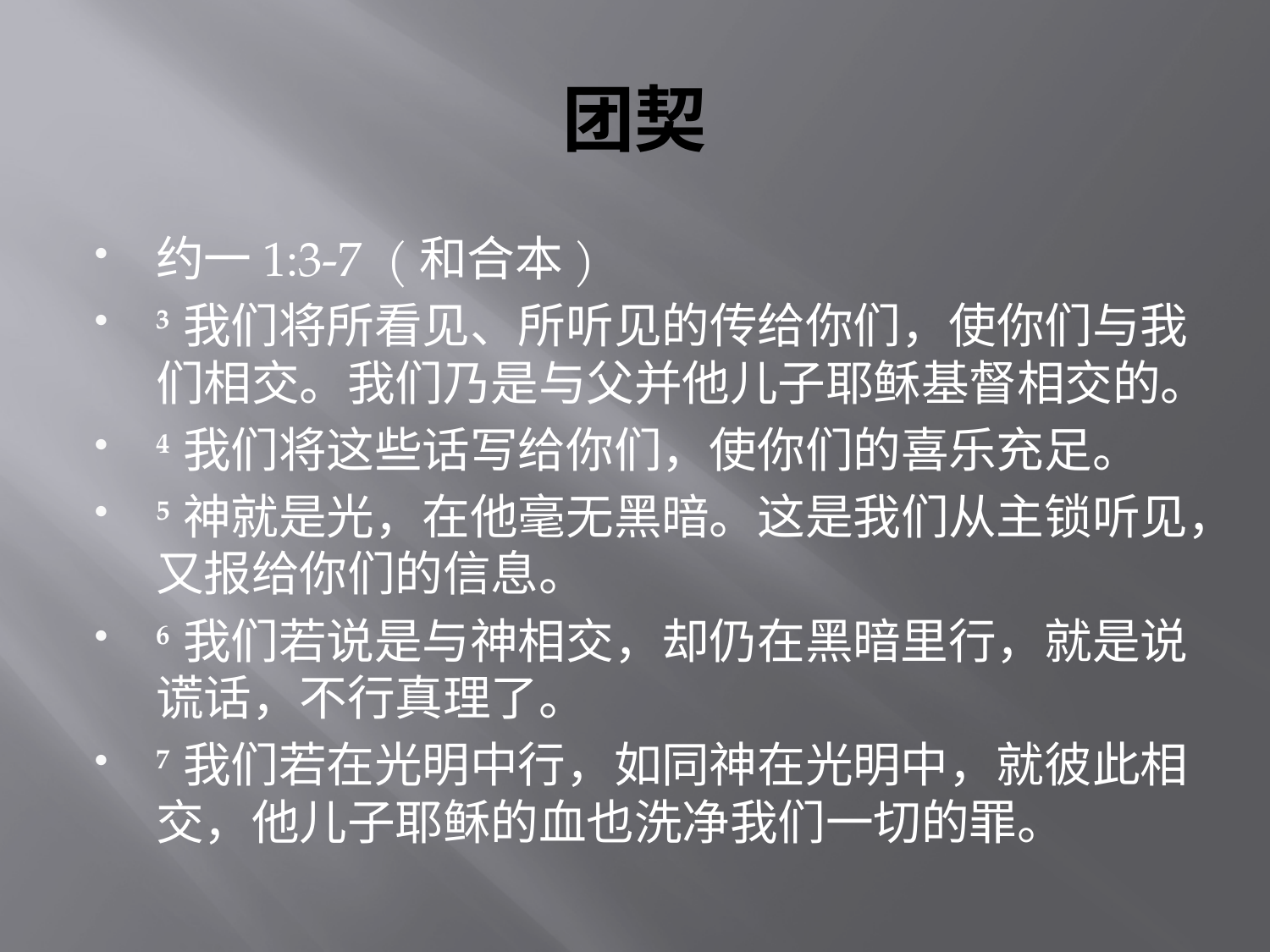

# 团契
约一1:3-7  (和合本)
3 我们将所看见、所听见的传给你们，使你们与我们相交。我们乃是与父并他儿子耶稣基督相交的。
4 我们将这些话写给你们，使你们的喜乐充足。
5 神就是光，在他毫无黑暗。这是我们从主锁听见，又报给你们的信息。
6 我们若说是与神相交，却仍在黑暗里行，就是说谎话，不行真理了。
7 我们若在光明中行，如同神在光明中，就彼此相交，他儿子耶稣的血也洗净我们一切的罪。